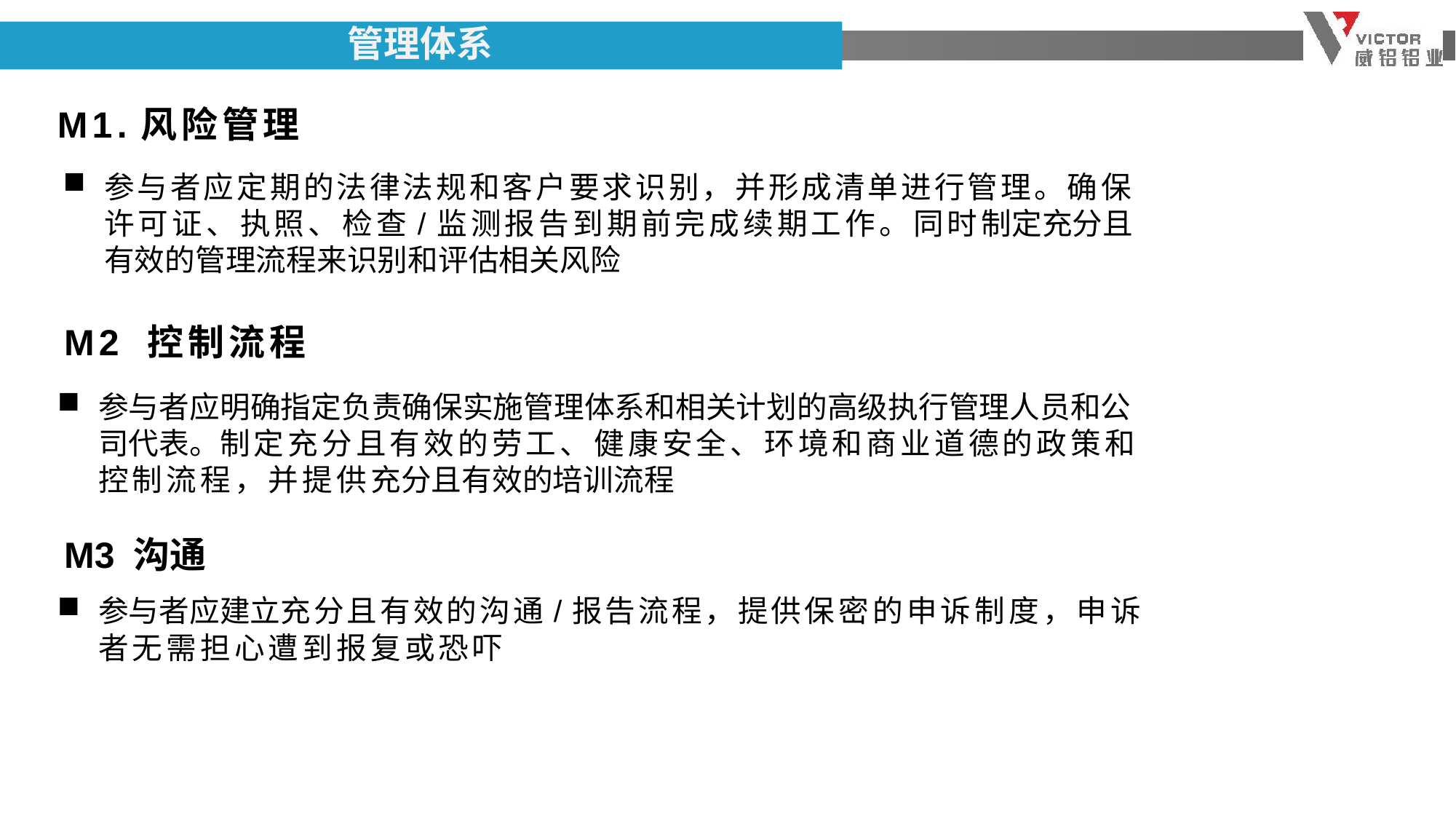

# 管理体系
M1.风险管理
参与者应定期的法律法规和客户要求识别，并形成清单进行管理。确保许可证、执照、检查/监测报告到期前完成续期工作。同时制定充分且有效的管理流程来识别和评估相关风险

M2 控制流程
参与者应明确指定负责确保实施管理体系和相关计划的高级执行管理人员和公司代表。制定充分且有效的劳工、健康安全、环境和商业道德的政策和控制流程，并提供充分且有效的培训流程

M3 沟通
参与者应建立充分且有效的沟通/报告流程，提供保密的申诉制度，申诉者无需担心遭到报复或恐吓